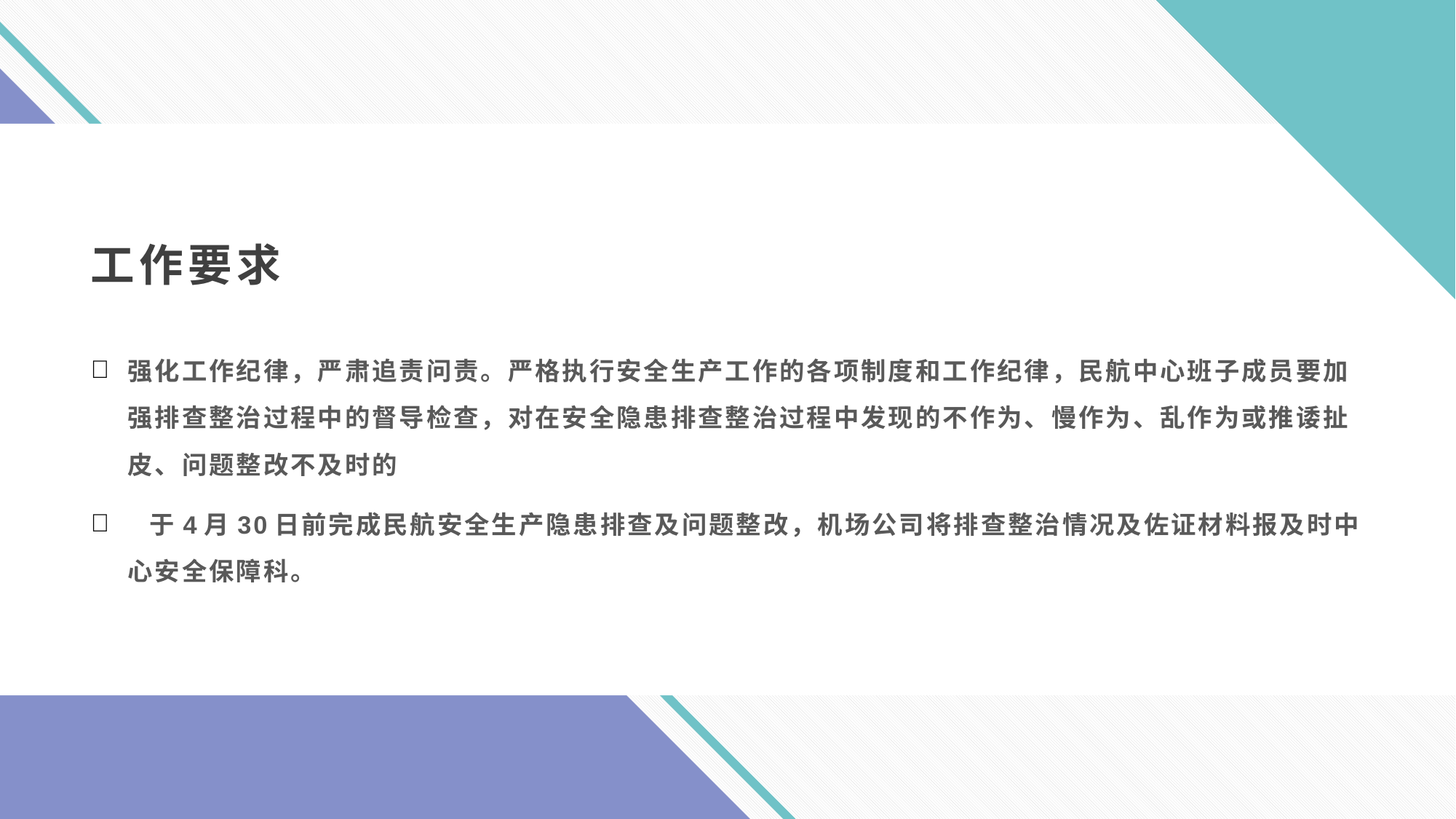

工作要求
强化工作纪律，严肃追责问责。严格执行安全生产工作的各项制度和工作纪律，民航中心班子成员要加强排查整治过程中的督导检查，对在安全隐患排查整治过程中发现的不作为、慢作为、乱作为或推诿扯皮、问题整改不及时的
  于4月30日前完成民航安全生产隐患排查及问题整改，机场公司将排查整治情况及佐证材料报及时中心安全保障科。